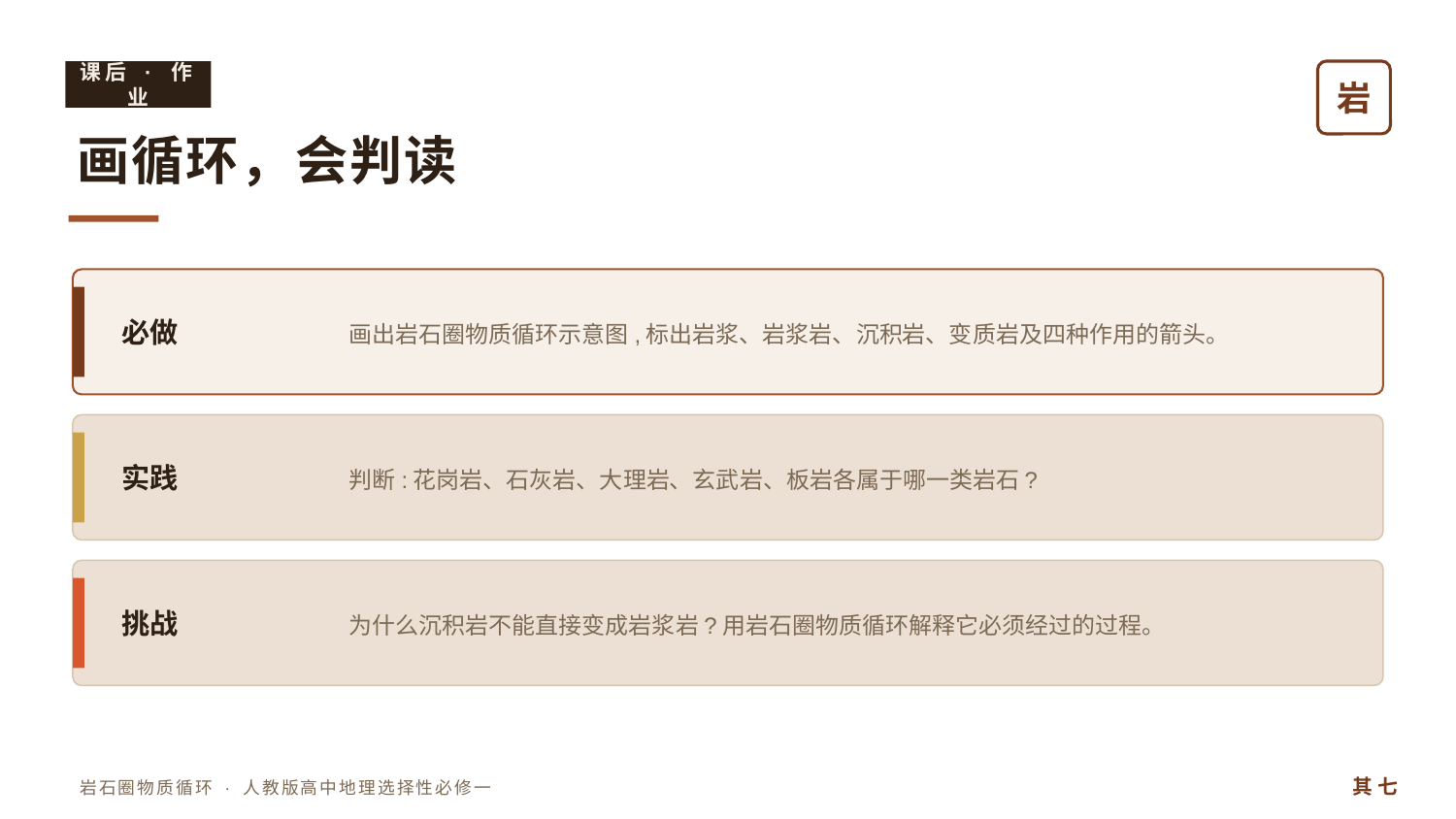

课后 · 作业
岩

画循环，会判读

画出岩石圈物质循环示意图,标出岩浆、岩浆岩、沉积岩、变质岩及四种作用的箭头。
必做

判断:花岗岩、石灰岩、大理岩、玄武岩、板岩各属于哪一类岩石?
实践

为什么沉积岩不能直接变成岩浆岩?用岩石圈物质循环解释它必须经过的过程。
挑战

其 七
岩石圈物质循环 · 人教版高中地理选择性必修一